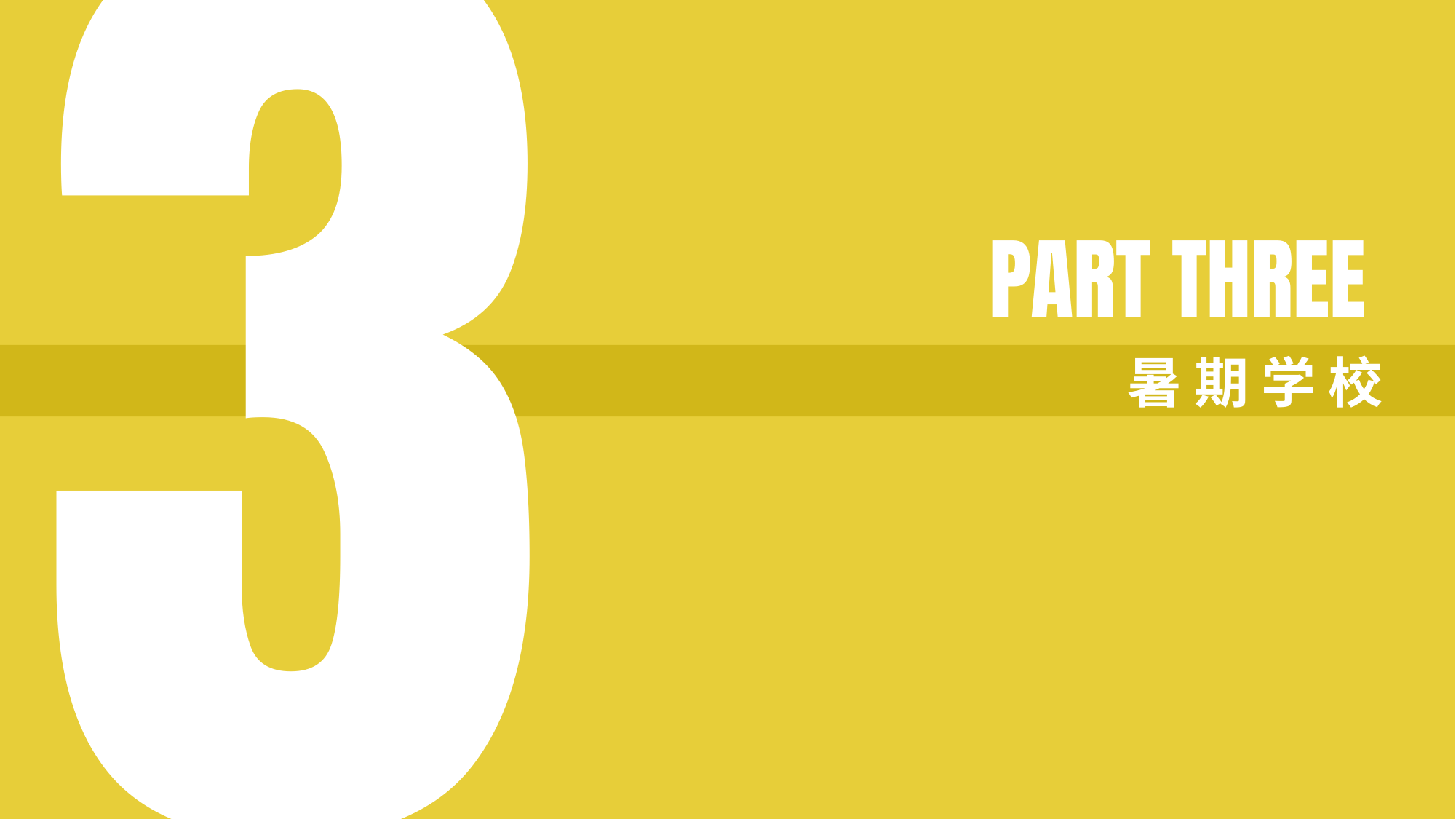

3
PART THREE
暑 期 学 校